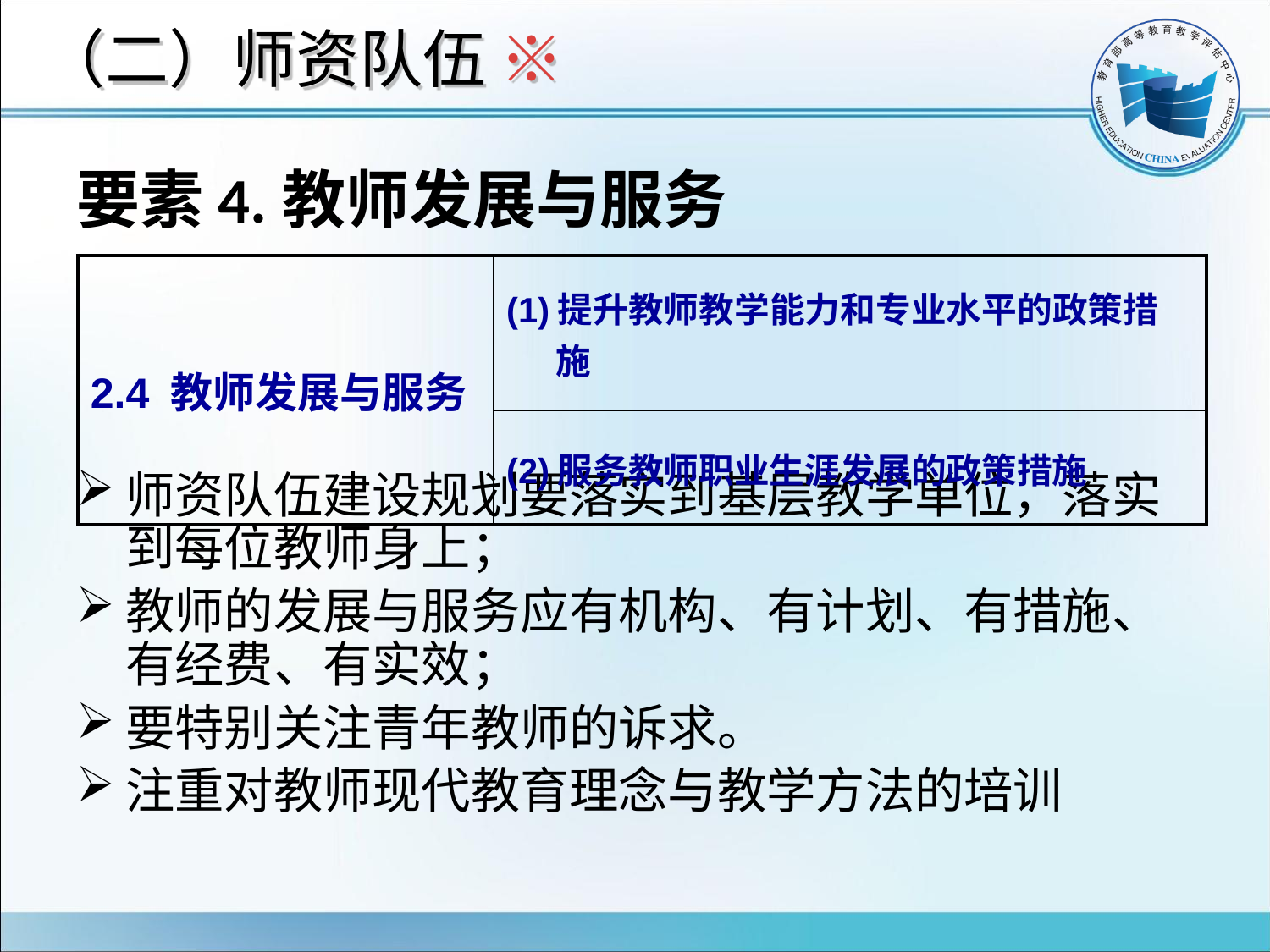

# （二）师资队伍 ※
要素4.教师发展与服务

师资队伍建设规划要落实到基层教学单位，落实到每位教师身上；
教师的发展与服务应有机构、有计划、有措施、有经费、有实效；
要特别关注青年教师的诉求。
注重对教师现代教育理念与教学方法的培训

| 2.4 教师发展与服务 | (1)提升教师教学能力和专业水平的政策措施 |
| --- | --- |
|  | (2)服务教师职业生涯发展的政策措施 |
29